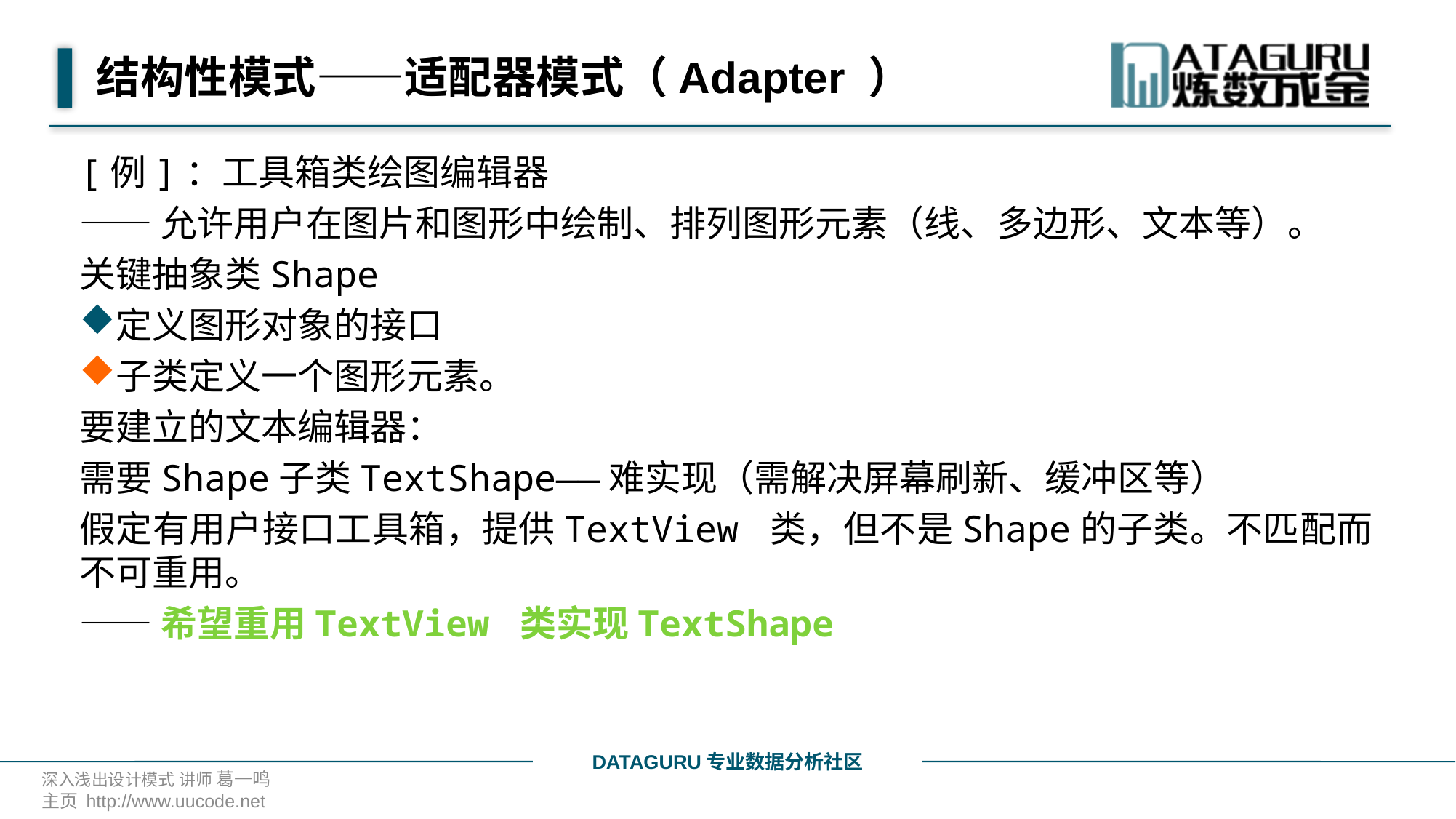

# 结构性模式——适配器模式（Adapter ）
[例]：工具箱类绘图编辑器
——允许用户在图片和图形中绘制、排列图形元素（线、多边形、文本等）。
关键抽象类Shape
定义图形对象的接口
子类定义一个图形元素。
要建立的文本编辑器：
需要Shape子类TextShape——难实现（需解决屏幕刷新、缓冲区等）
假定有用户接口工具箱，提供TextView 类，但不是Shape的子类。不匹配而不可重用。
——希望重用TextView 类实现TextShape